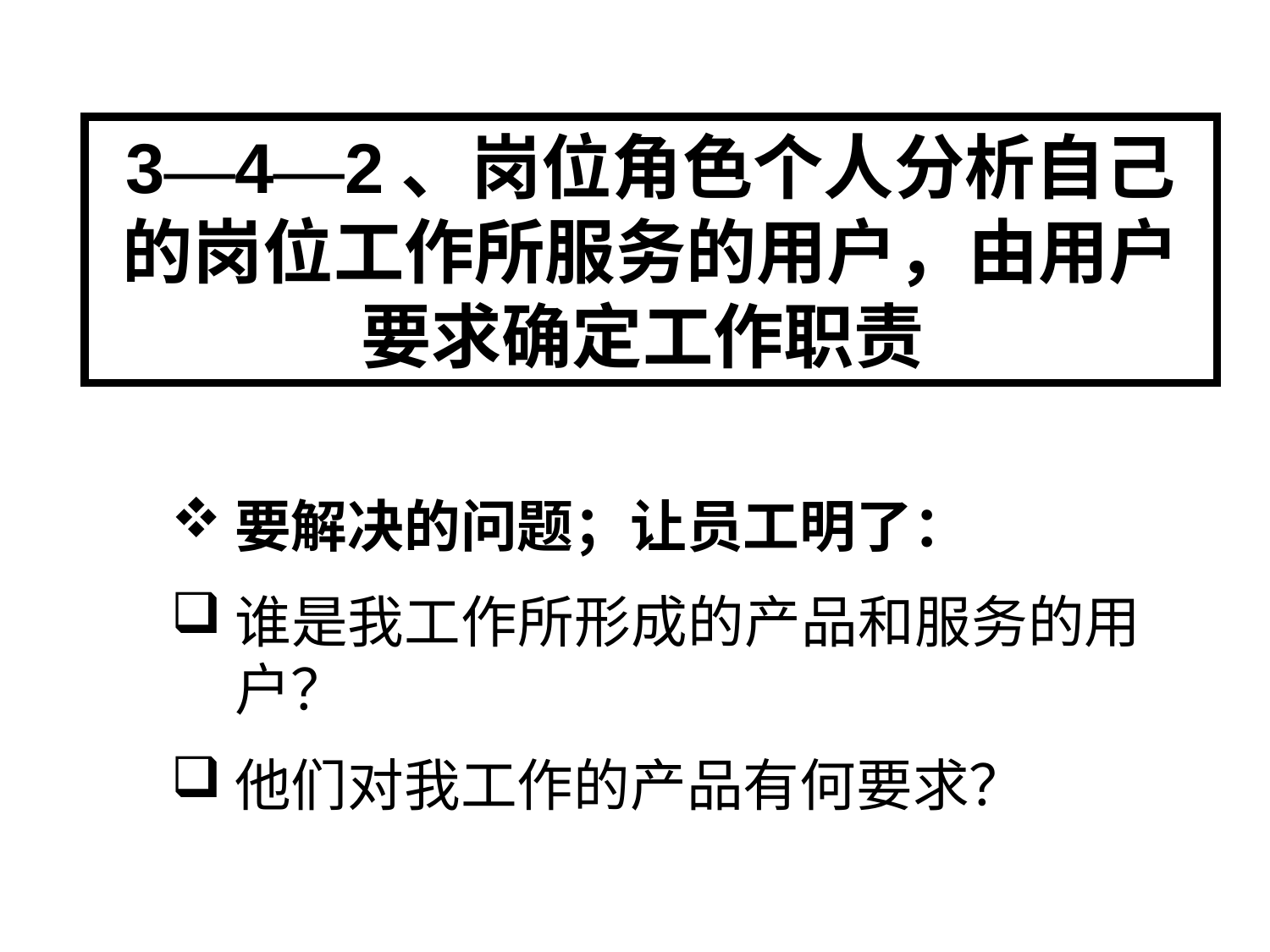

3—4—2、岗位角色个人分析自己的岗位工作所服务的用户，由用户要求确定工作职责
要解决的问题；让员工明了：
谁是我工作所形成的产品和服务的用户？
他们对我工作的产品有何要求？